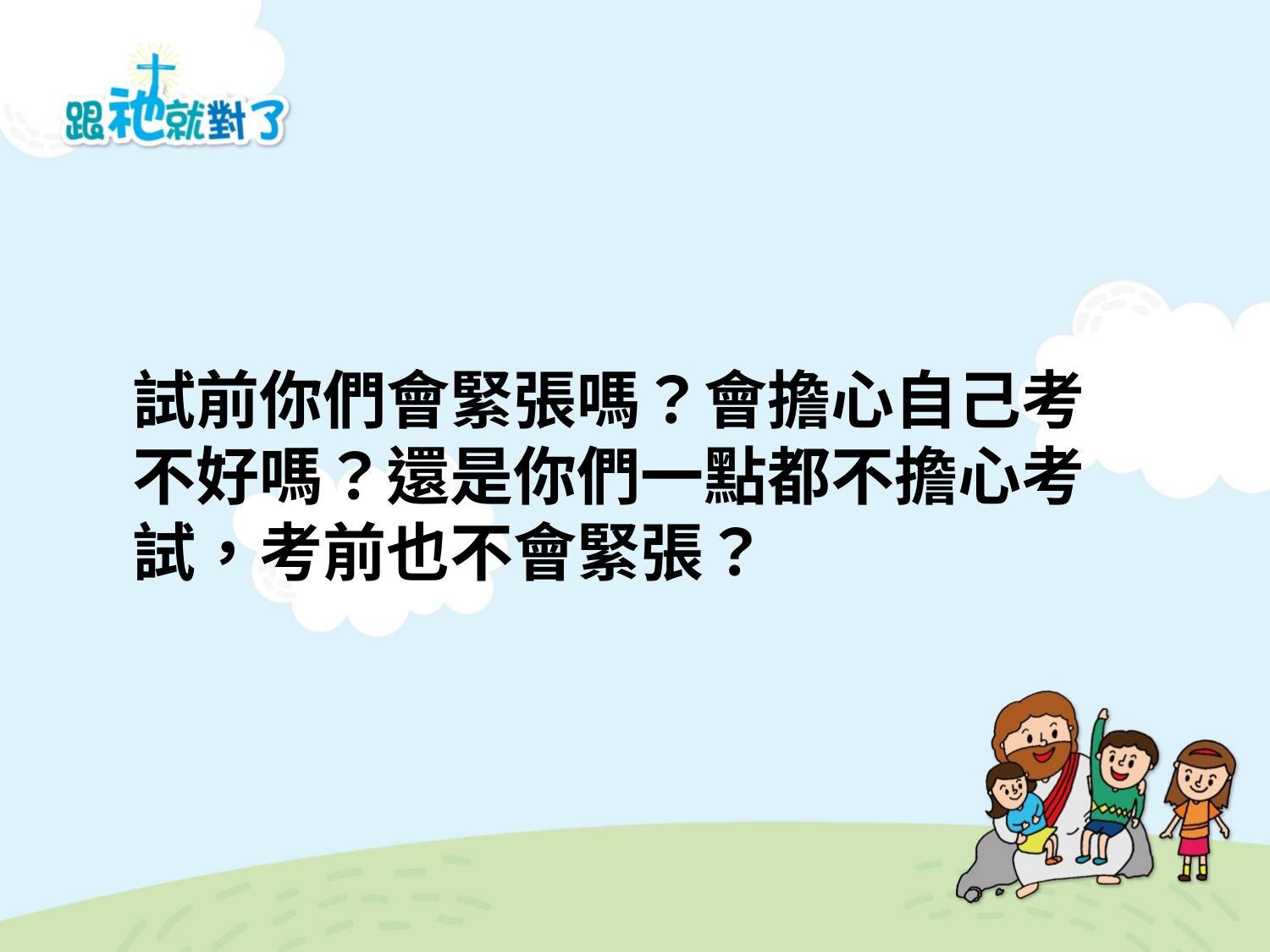

試前你們會緊張嗎？會擔心自己考不好嗎？還是你們一點都不擔心考試，考前也不會緊張？